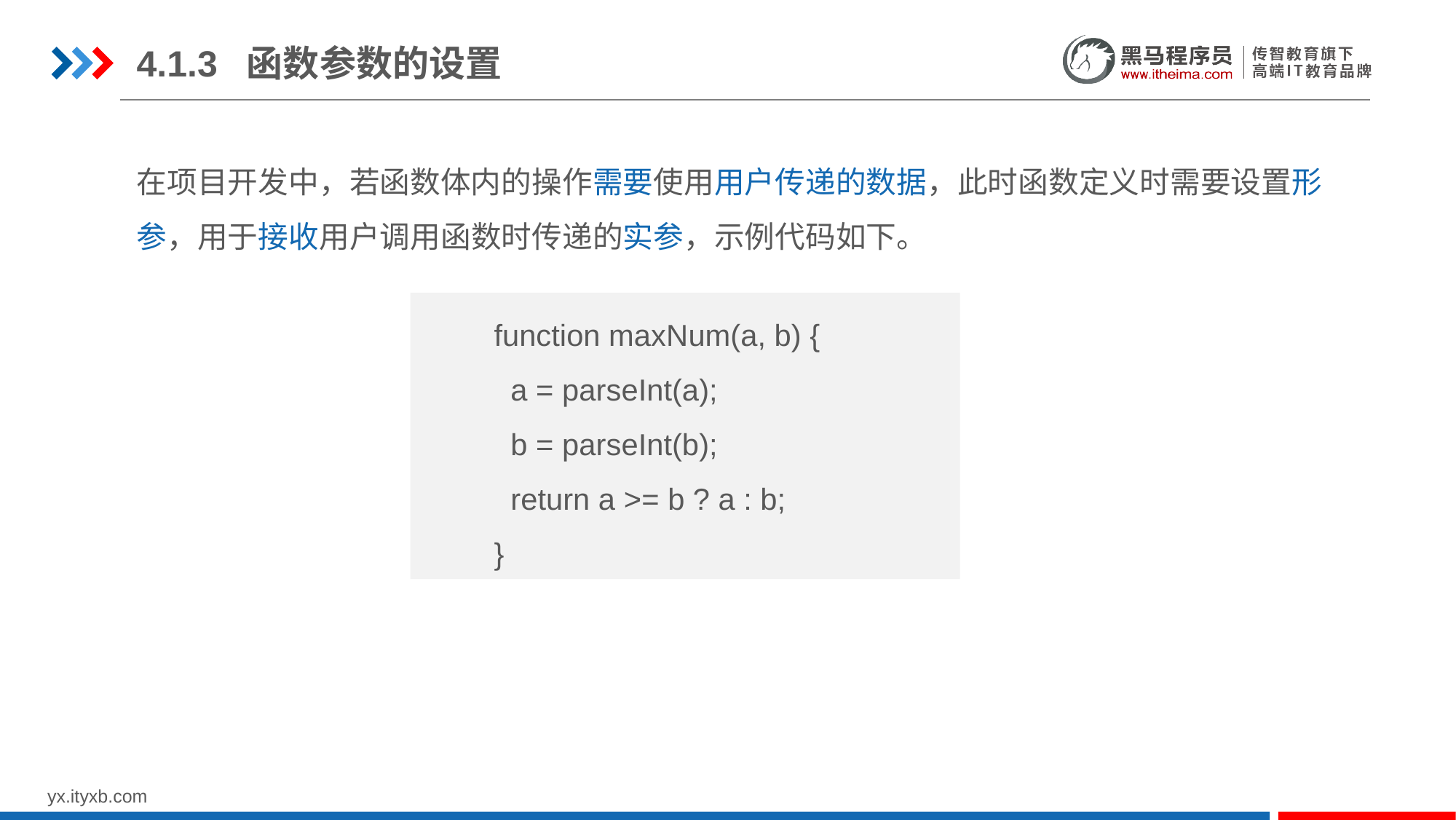

4.1.3  函数参数的设置
在项目开发中，若函数体内的操作需要使用用户传递的数据，此时函数定义时需要设置形参，用于接收用户调用函数时传递的实参，示例代码如下。
function maxNum(a, b) {
  a = parseInt(a);
  b = parseInt(b);
  return a >= b ? a : b;
}